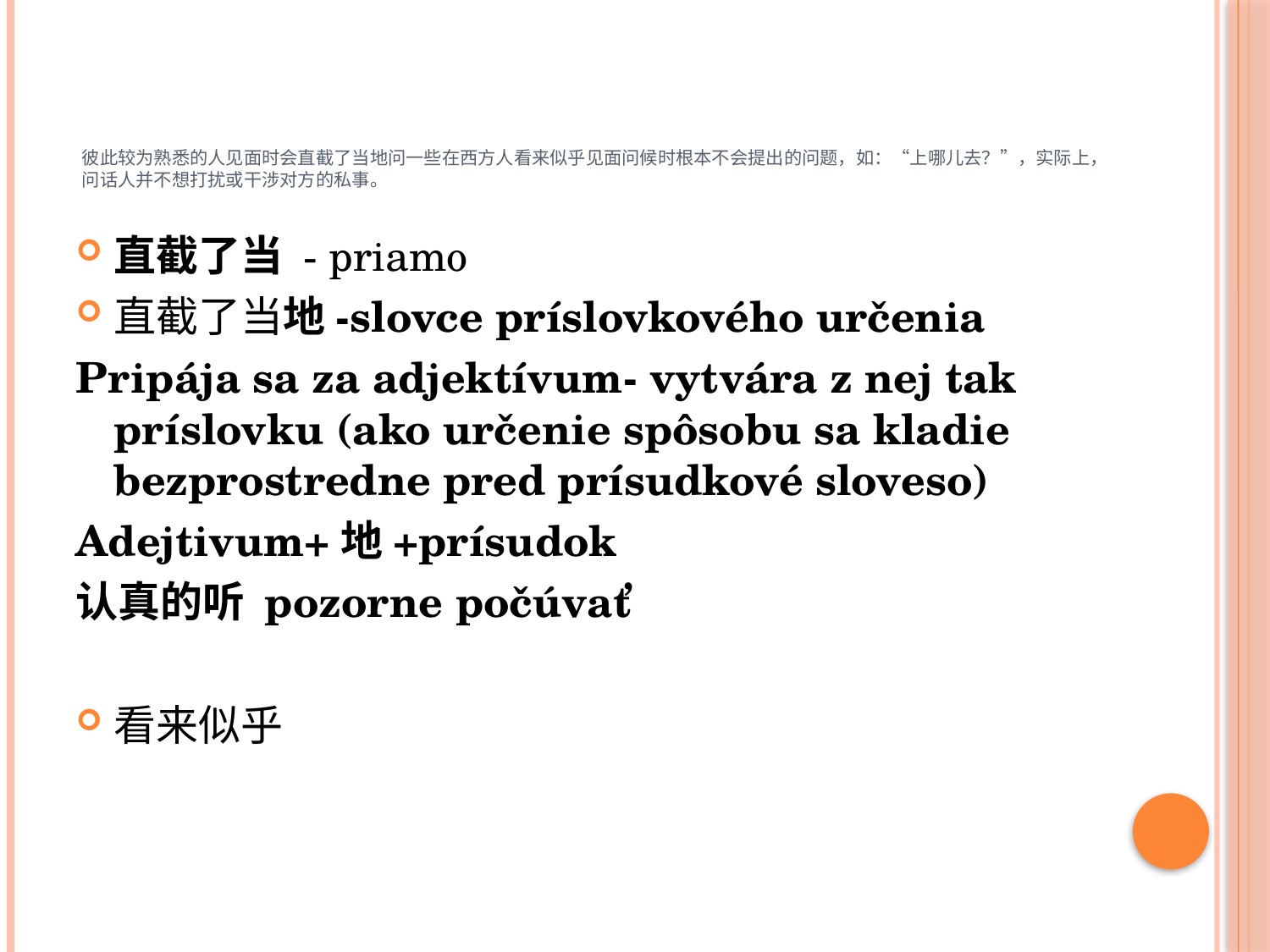

# 彼此较为熟悉的人见面时会直截了当地问一些在西方人看来似乎见面问候时根本不会提出的问题，如：“上哪儿去？”，实际上，问话人并不想打扰或干涉对方的私事。
直截了当 - priamo
直截了当地-slovce príslovkového určenia
Pripája sa za adjektívum- vytvára z nej tak príslovku (ako určenie spôsobu sa kladie bezprostredne pred prísudkové sloveso)
Adejtivum+地+prísudok
认真的听 pozorne počúvať

看来似乎